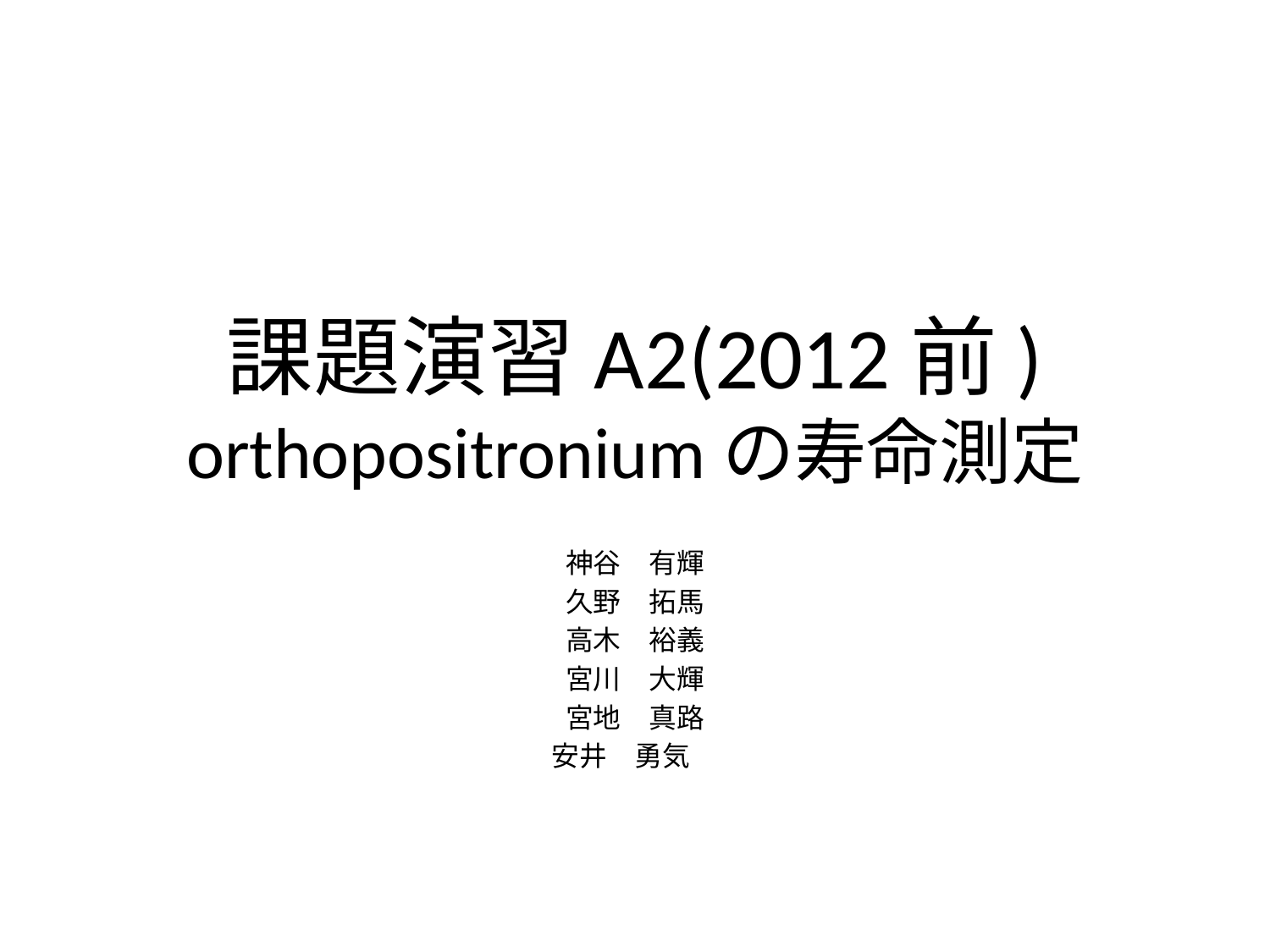

# 課題演習A2(2012前) orthopositroniumの寿命測定
神谷　有輝
久野　拓馬
高木　裕義
宮川　大輝
宮地　真路
安井　勇気